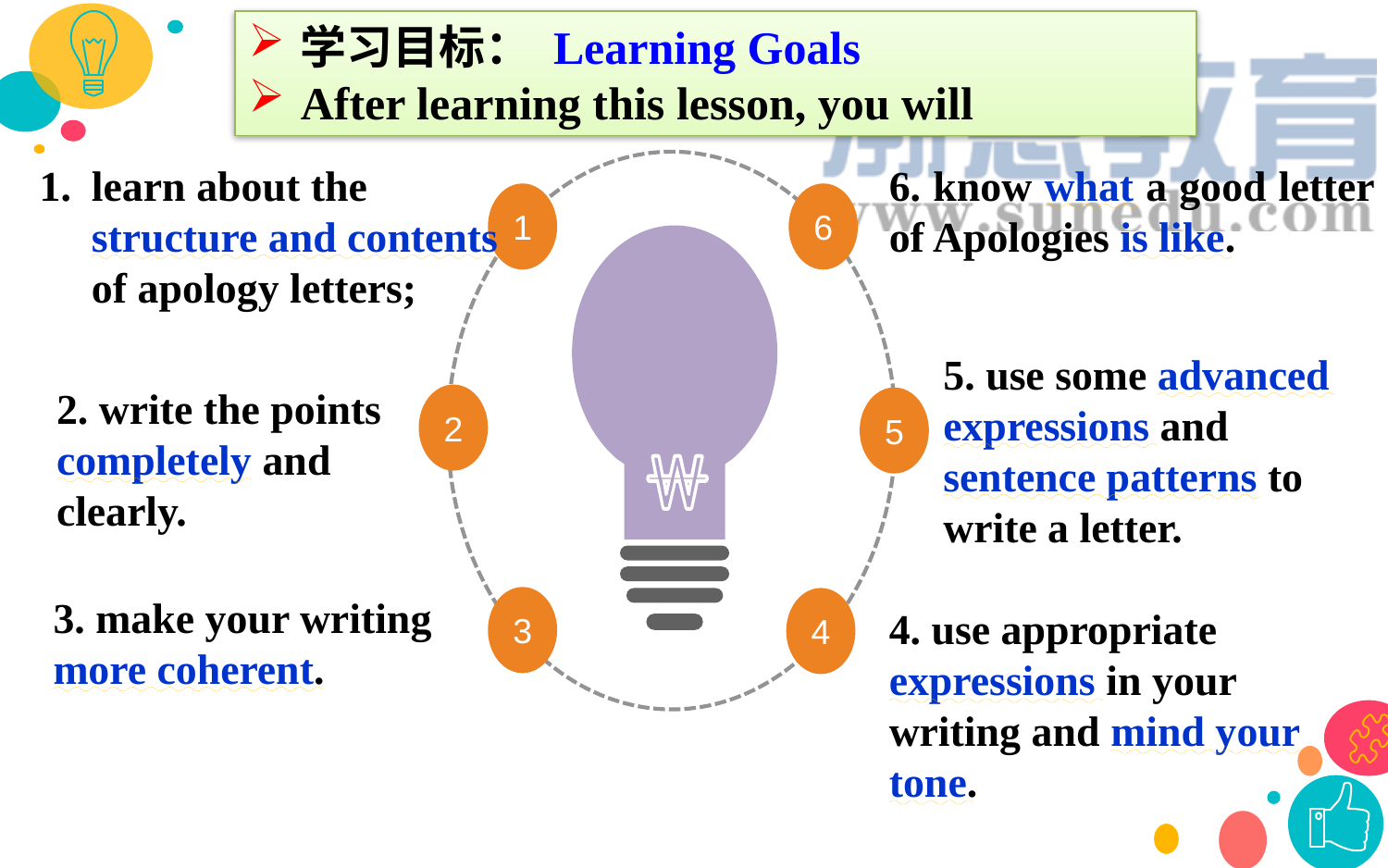

学习目标： Learning Goals
After learning this lesson, you will
learn about the structure and contents of apology letters;

1
6

2
5
3
4
6. know what a good letter of Apologies is like.
5. use some advanced expressions and sentence patterns to write a letter.
2. write the points completely and clearly.
3. make your writing more coherent.
4. use appropriate expressions in your writing and mind your tone.